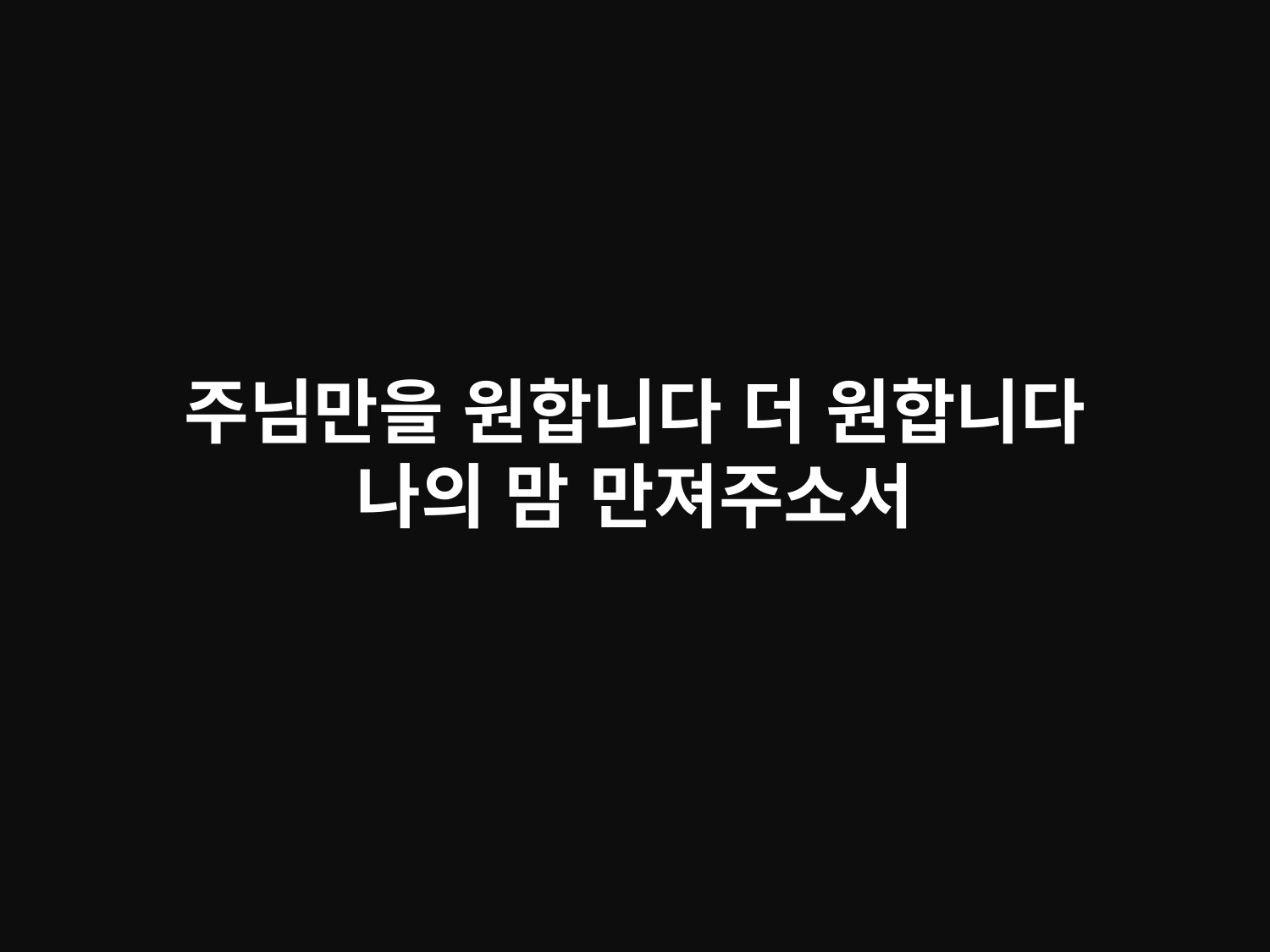

# 주님만을 원합니다 더 원합니다 나의 맘 만져주소서